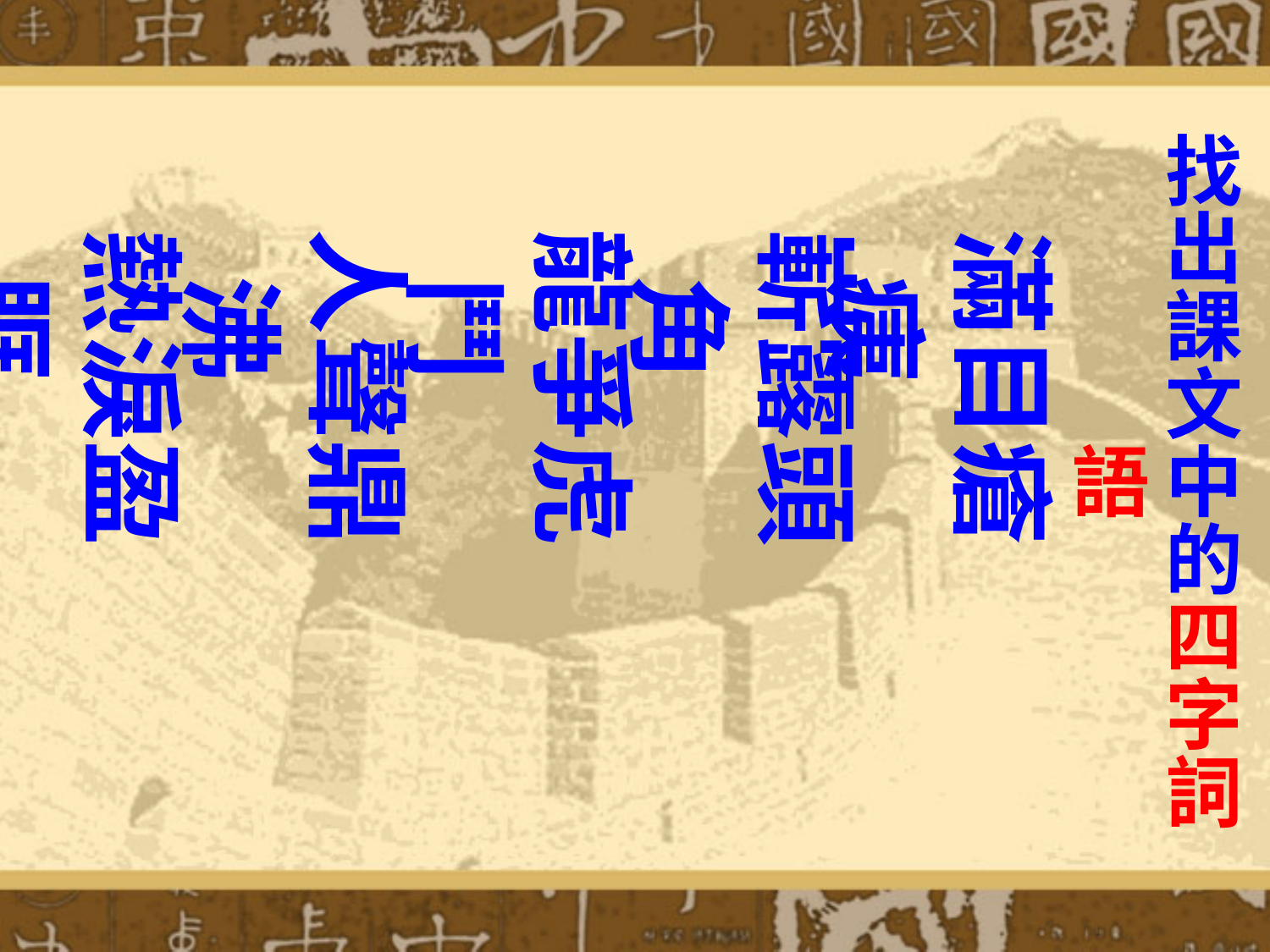

# 找出課文中的四字詞語
人聲鼎沸
龍爭虎鬥
熱淚盈眶
嶄露頭角
滿目瘡痍